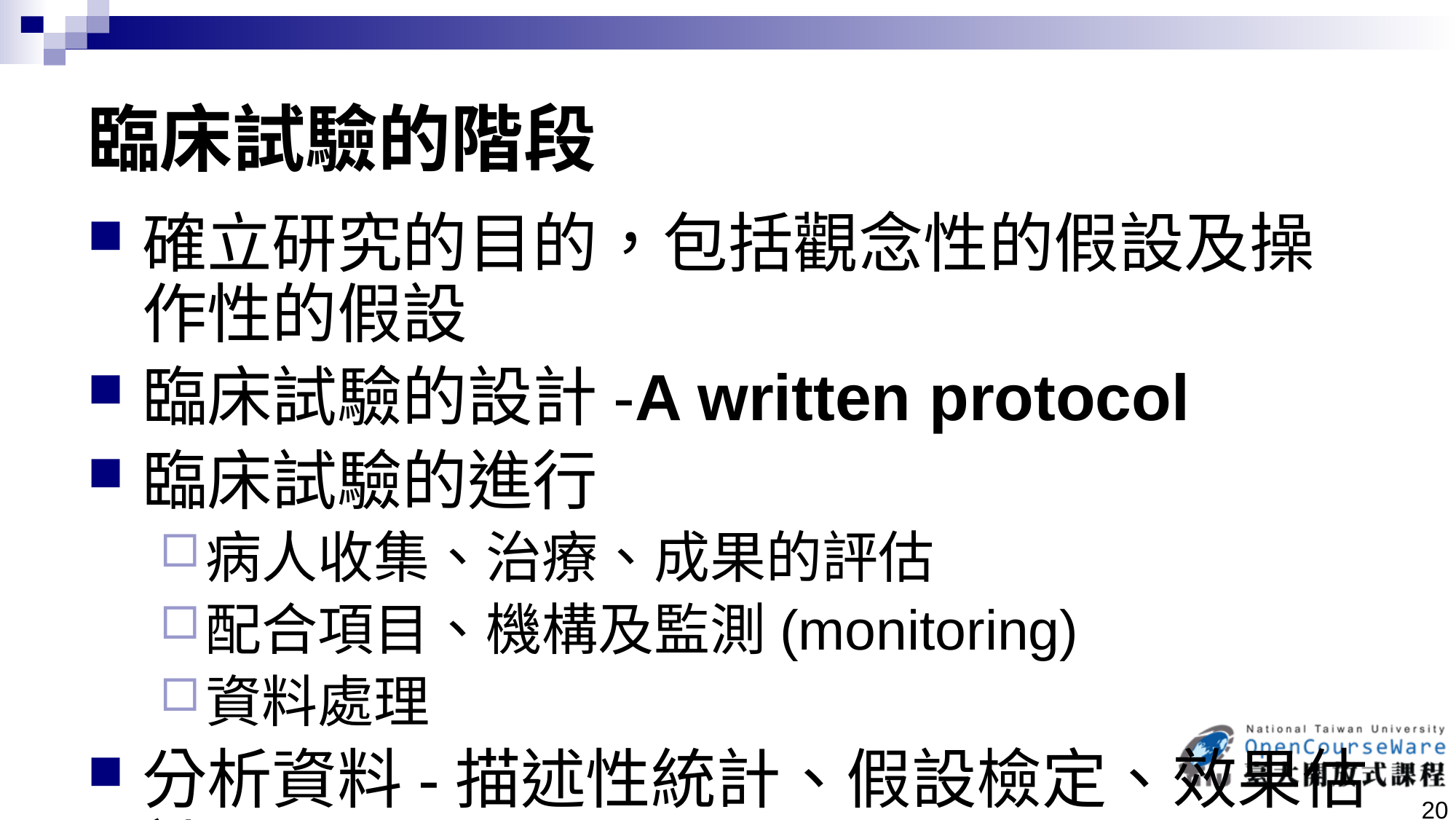

# 臨床試驗的階段
確立研究的目的，包括觀念性的假設及操作性的假設
臨床試驗的設計-A written protocol
臨床試驗的進行
病人收集、治療、成果的評估
配合項目、機構及監測(monitoring)
資料處理
分析資料-描述性統計、假設檢定、效果估計
歸納結論
20